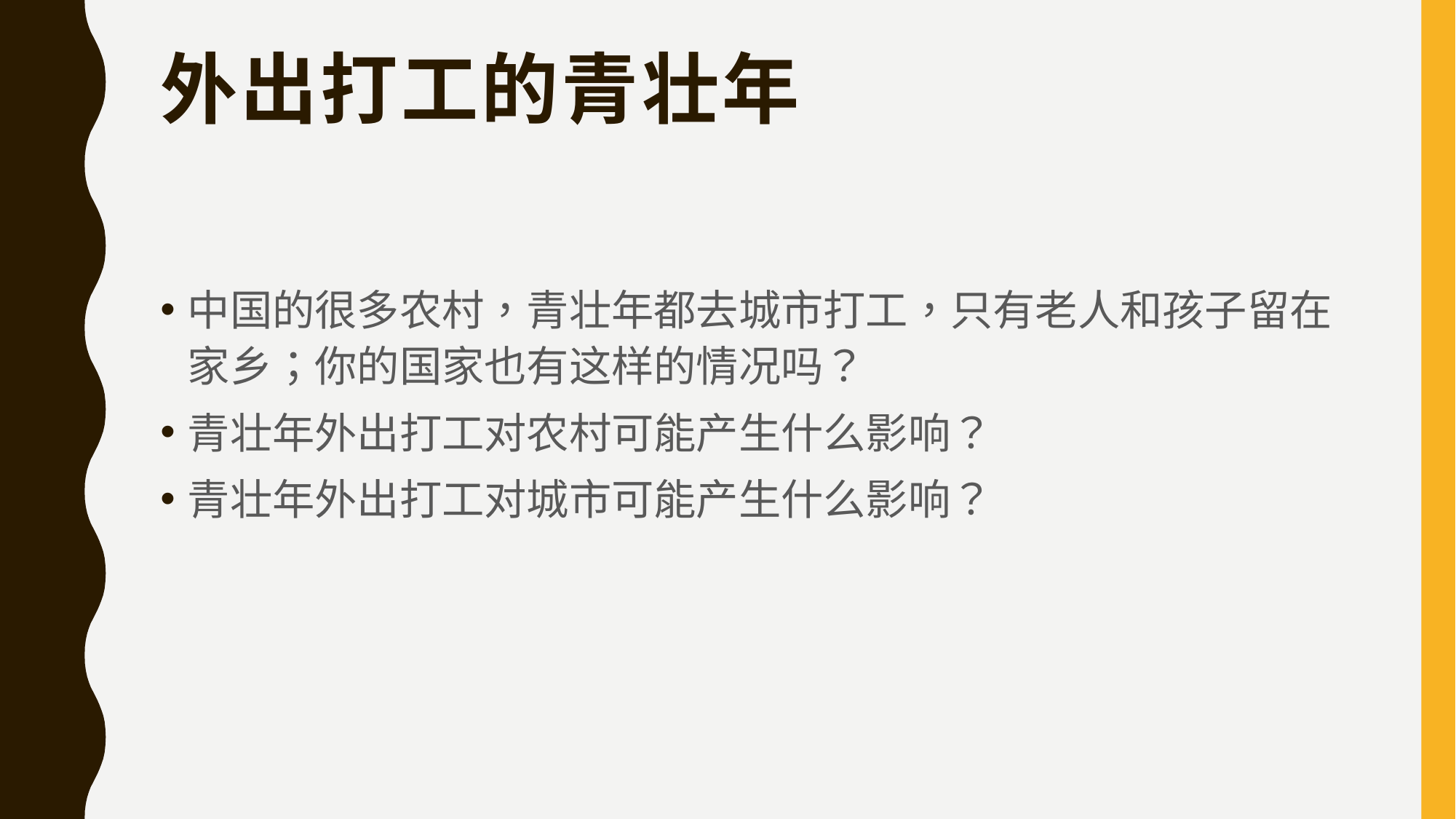

# 外出打工的青壮年
中国的很多农村，青壮年都去城市打工，只有老人和孩子留在家乡；你的国家也有这样的情况吗？
青壮年外出打工对农村可能产生什么影响？
青壮年外出打工对城市可能产生什么影响？